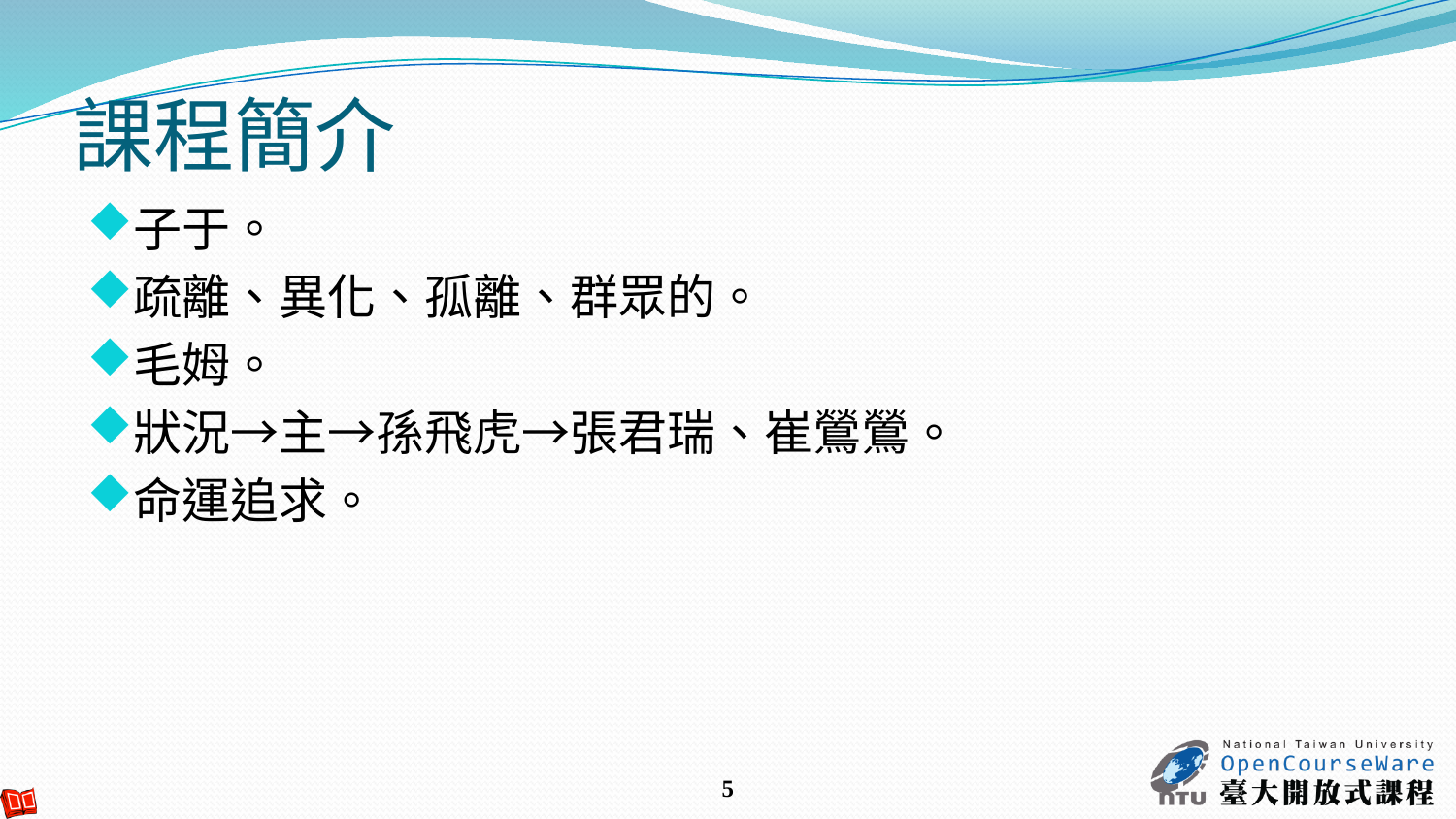

# 課程簡介
子于。
疏離、異化、孤離、群眾的。
毛姆。
狀況→主→孫飛虎→張君瑞、崔鶯鶯。
命運追求。
5